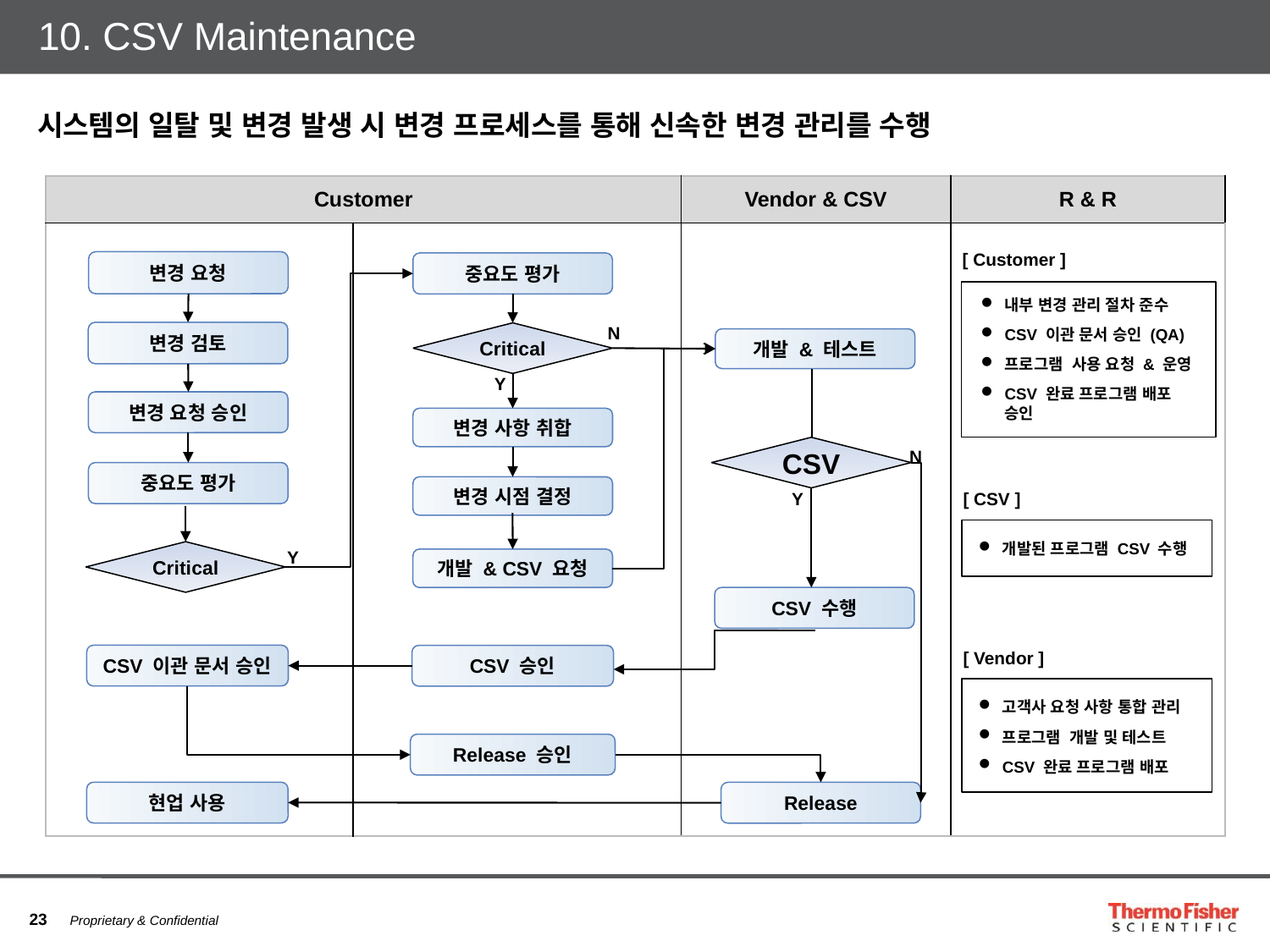

# 10. CSV Maintenance
시스템의 일탈 및 변경 발생 시 변경 프로세스를 통해 신속한 변경 관리를 수행
| Customer |  | Vendor & CSV | R & R |
| --- | --- | --- | --- |
|  |  |  |  |
[ Customer ]
변경 요청
변경 검토
중요도 평가

내부 변경 관리 절차 준수
CSV 이관 문서 승인 (QA)
프로그램  사용 요청 & 운영
CSV 완료 프로그램 배포 승인
N
Critical
개발 & 테스트
Y
변경 요청 승인
변경 사항 취합
CSV
N
중요도 평가
변경 시점 결정
Y
[ CSV ]

개발된 프로그램 CSV 수행
Y
Critical
개발 & CSV 요청
CSV 수행
[ Vendor ]
CSV 이관 문서 승인
CSV 승인

고객사 요청 사항 통합 관리
프로그램  개발 및 테스트
CSV 완료 프로그램 배포
Release 승인
현업 사용
Release